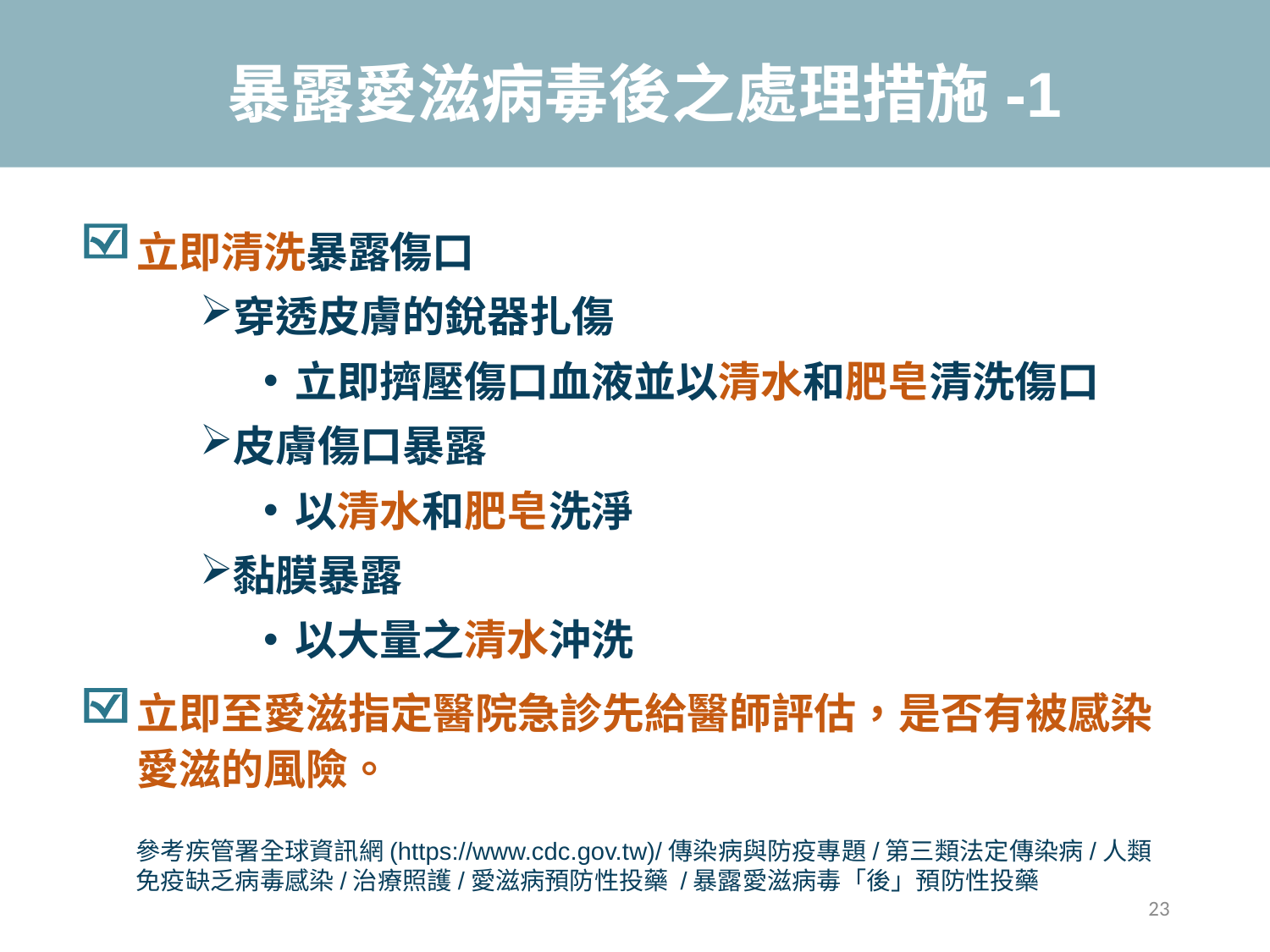

暴露愛滋病毒後之處理措施-1
立即清洗暴露傷口
穿透皮膚的銳器扎傷
立即擠壓傷口血液並以清水和肥皂清洗傷口
皮膚傷口暴露
以清水和肥皂洗淨
黏膜暴露
以大量之清水沖洗
立即至愛滋指定醫院急診先給醫師評估，是否有被感染愛滋的風險。

參考疾管署全球資訊網(https://www.cdc.gov.tw)/傳染病與防疫專題/第三類法定傳染病/人類免疫缺乏病毒感染/治療照護/愛滋病預防性投藥 /暴露愛滋病毒「後」預防性投藥
23